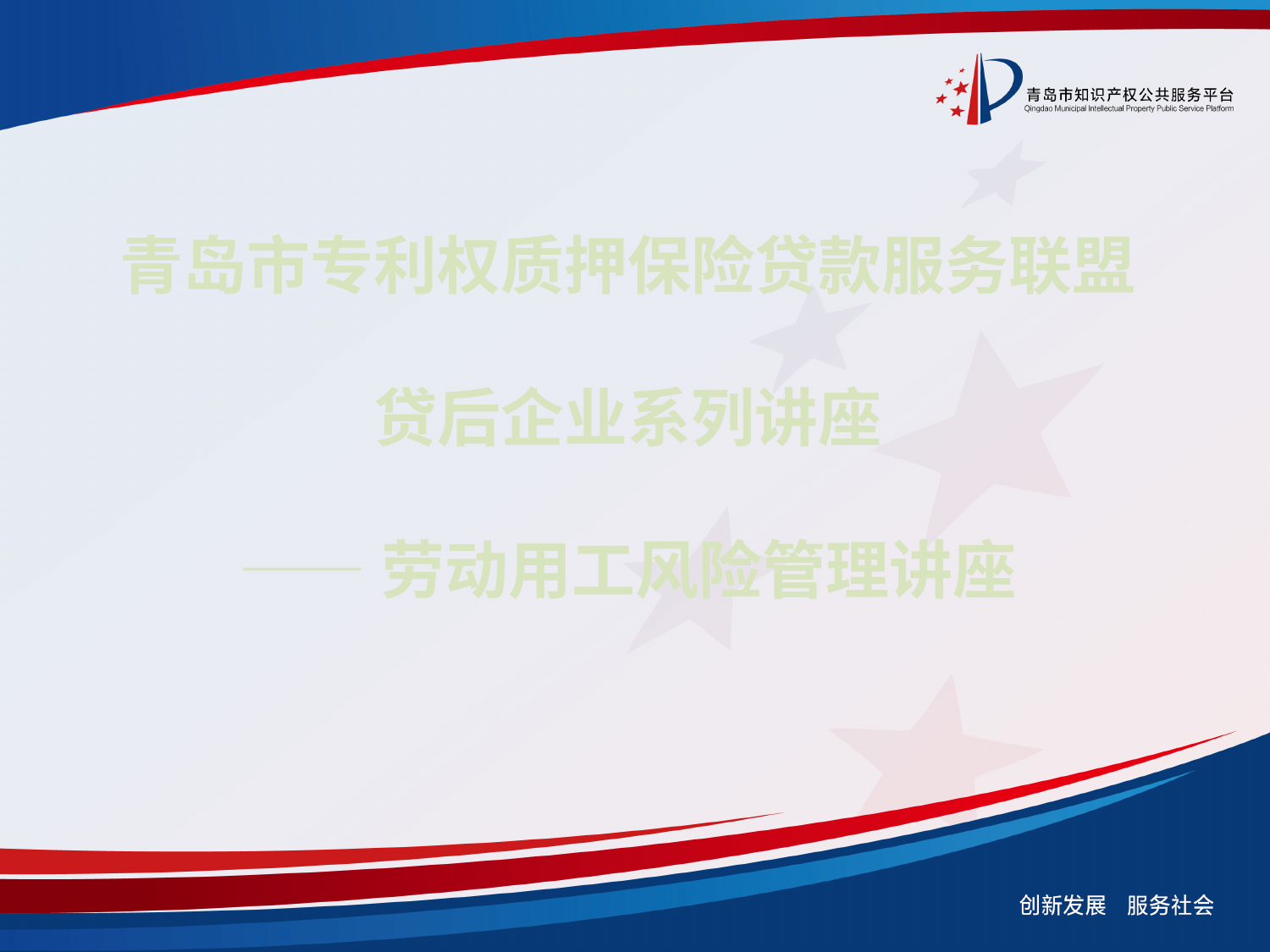

青岛市专利权质押保险贷款服务联盟

贷后企业系列讲座

——劳动用工风险管理讲座